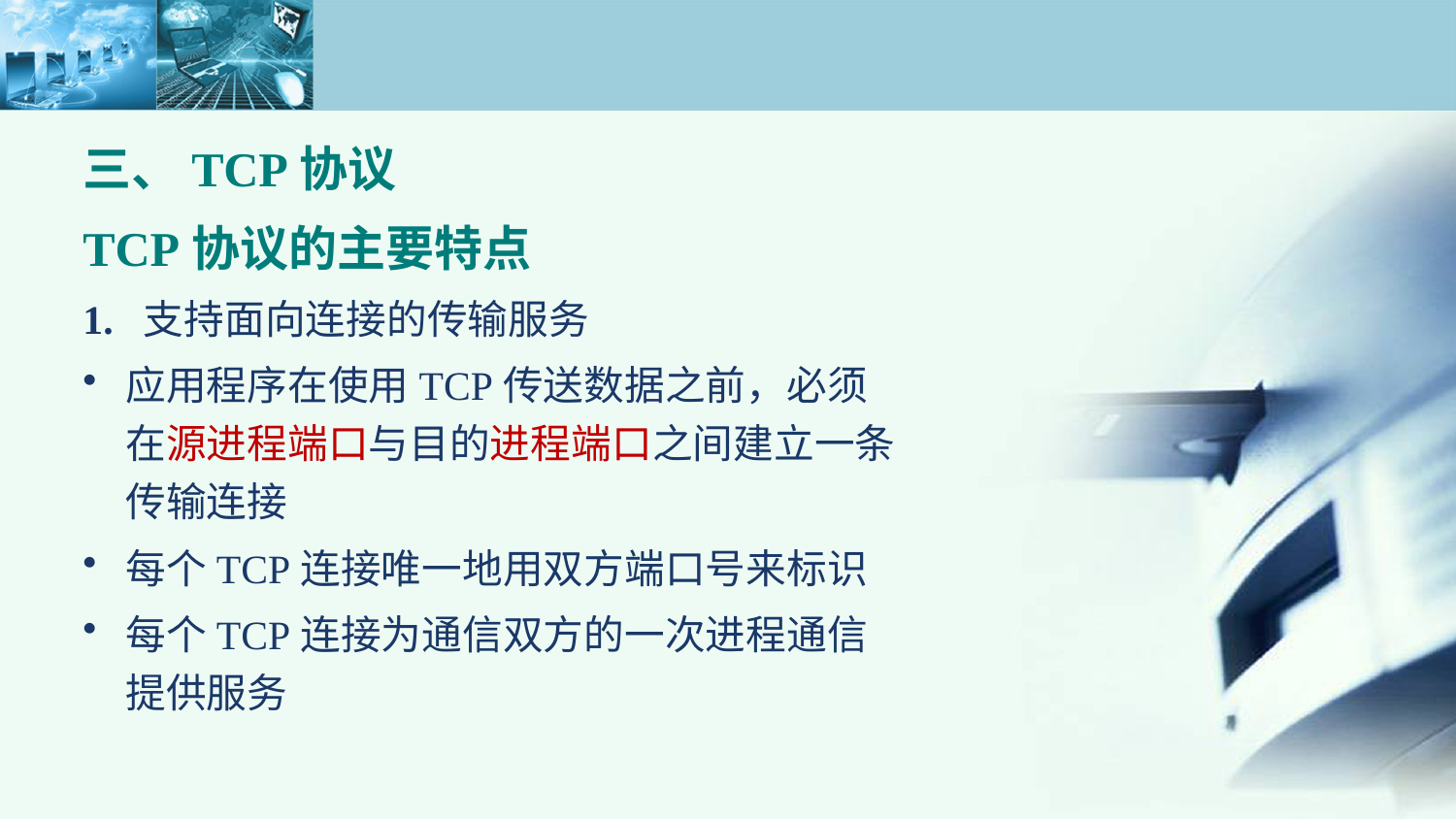

三、TCP协议
TCP协议的主要特点
1.  支持面向连接的传输服务
应用程序在使用TCP传送数据之前，必须在源进程端口与目的进程端口之间建立一条传输连接
每个TCP连接唯一地用双方端口号来标识
每个TCP连接为通信双方的一次进程通信提供服务